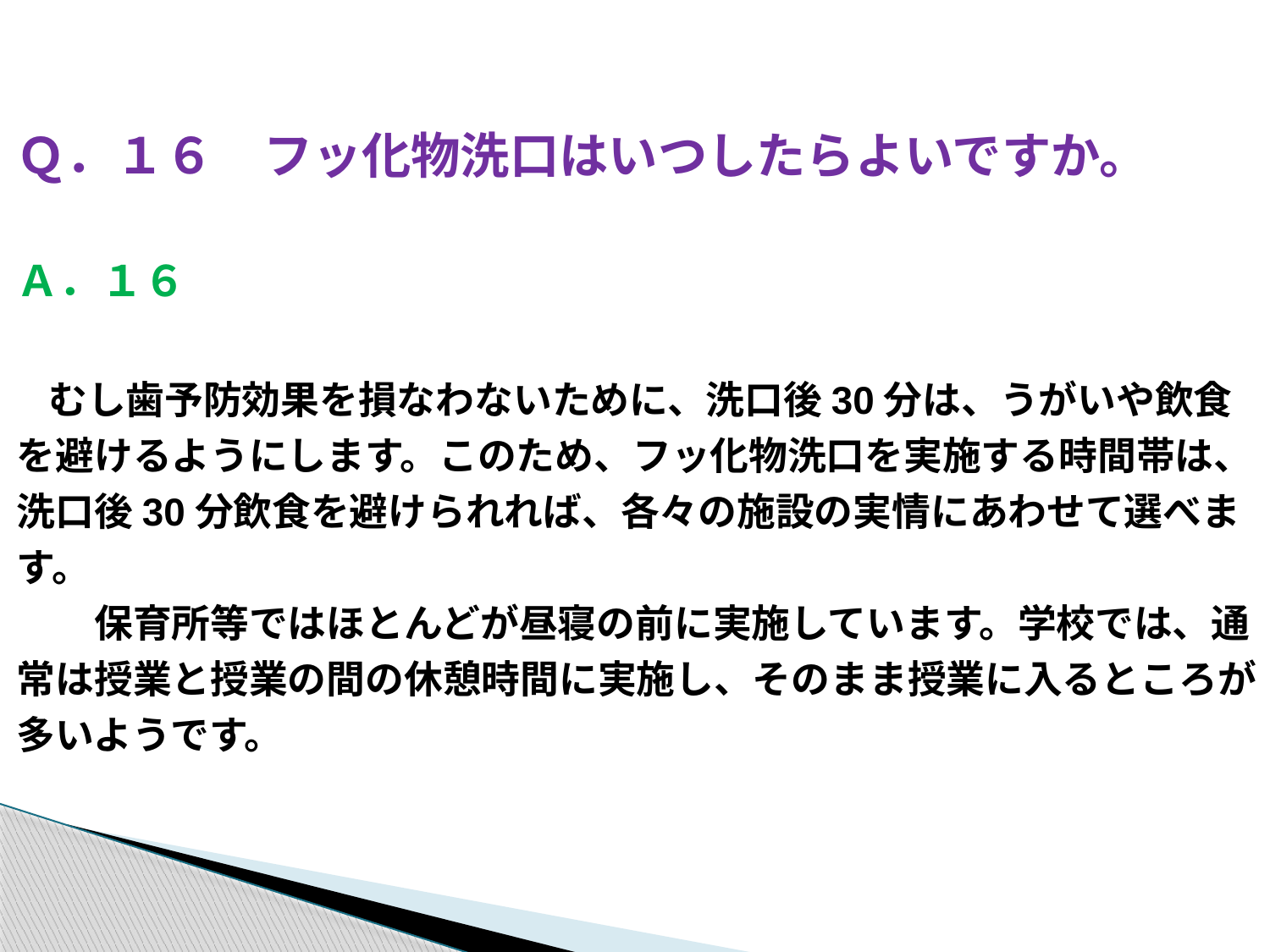

Ｑ．１６　フッ化物洗口はいつしたらよいですか。

Ａ．１６

　むし歯予防効果を損なわないために、洗口後30分は、うがいや飲食を避けるようにします。このため、フッ化物洗口を実施する時間帯は、洗口後30分飲食を避けられれば、各々の施設の実情にあわせて選べます。
　　保育所等ではほとんどが昼寝の前に実施しています。学校では、通常は授業と授業の間の休憩時間に実施し、そのまま授業に入るところが多いようです。